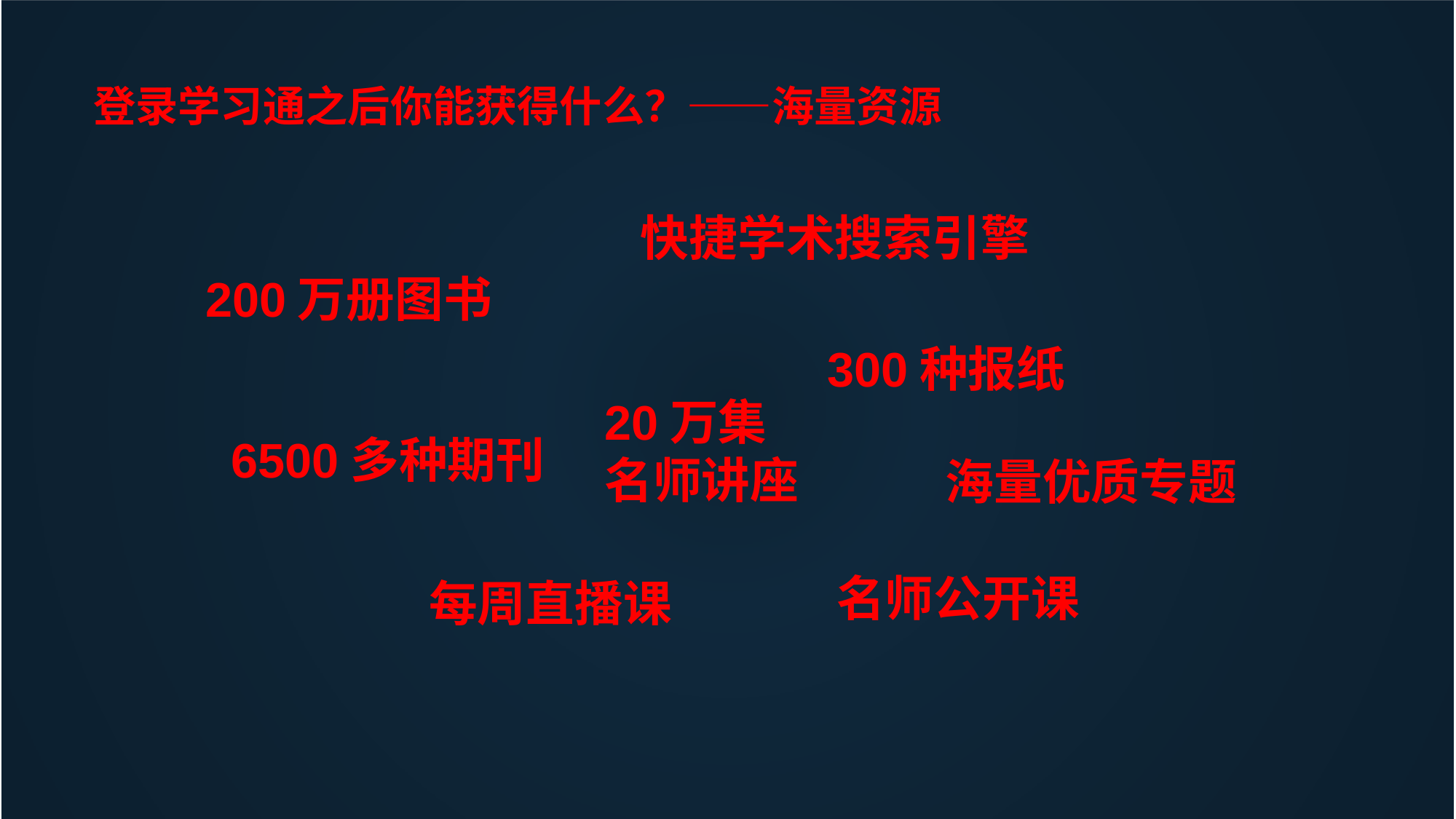

登录学习通之后你能获得什么？——海量资源
快捷学术搜索引擎
200万册图书
300种报纸
20万集
名师讲座
6500多种期刊
海量优质专题
名师公开课
每周直播课